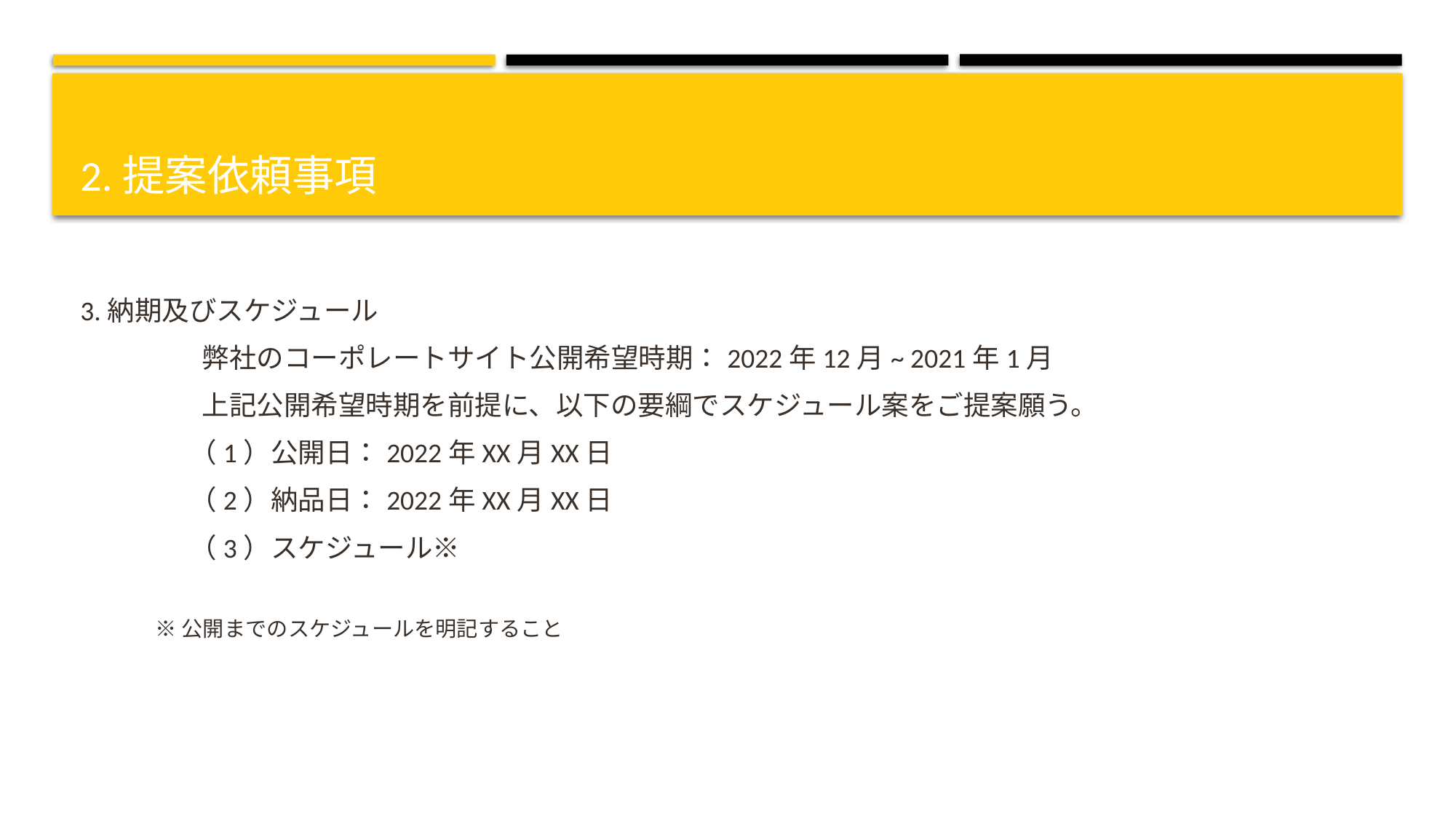

# 2.提案依頼事項
3.納期及びスケジュール
	 弊社のコーポレートサイト公開希望時期：2022年12月~ 2021年1月
	 上記公開希望時期を前提に、以下の要綱でスケジュール案をご提案願う。
	（1）公開日：2022年XX月XX日
	（2）納品日：2022年XX月XX日
	（3）スケジュール※

※公開までのスケジュールを明記すること